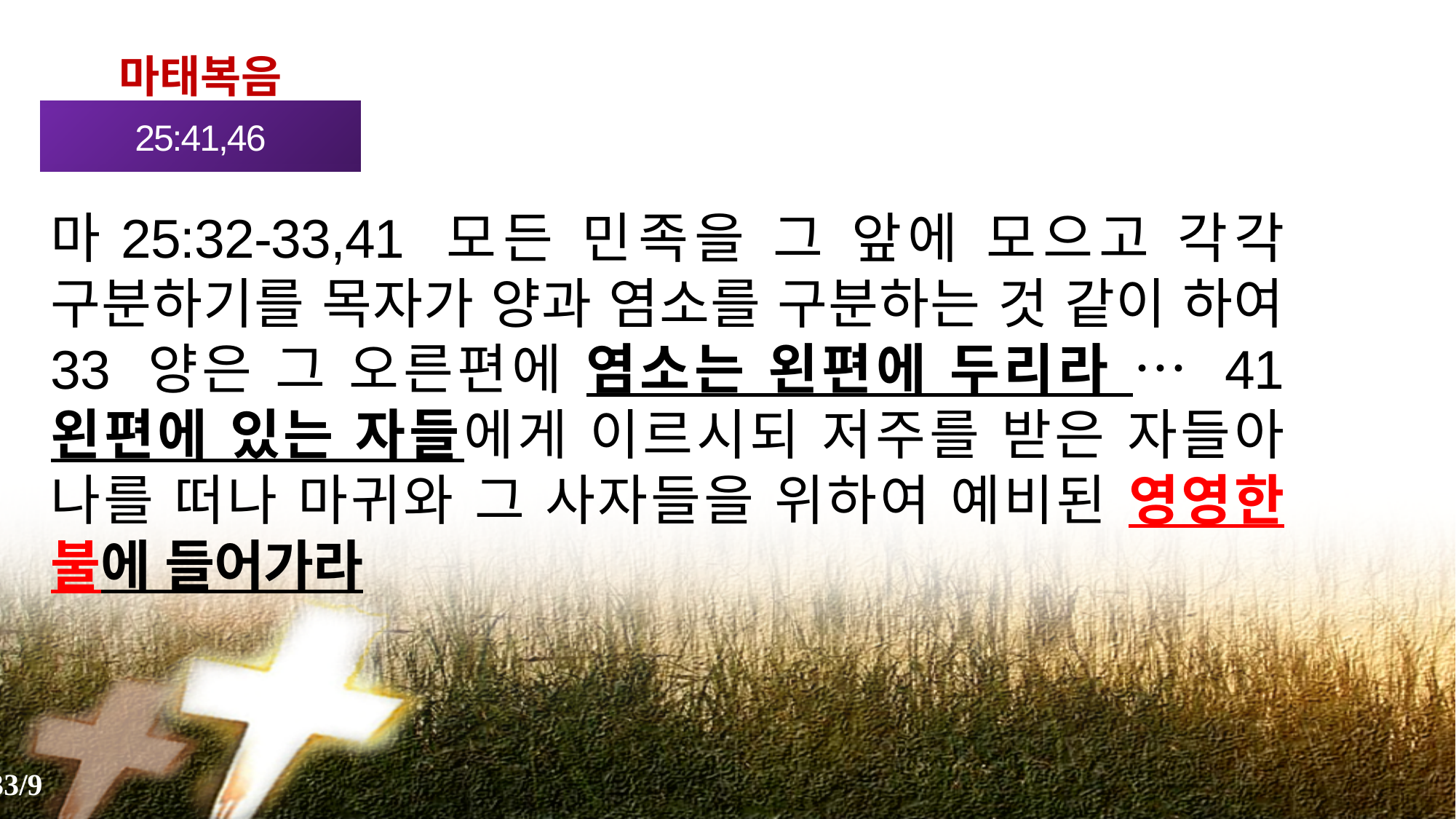

마태복음

25:41,46
마25:32-33,41 모든 민족을 그 앞에 모으고 각각 구분하기를 목자가 양과 염소를 구분하는 것 같이 하여 33 양은 그 오른편에 염소는 왼편에 두리라 … 41 왼편에 있는 자들에게 이르시되 저주를 받은 자들아 나를 떠나 마귀와 그 사자들을 위하여 예비된 영영한 불에 들어가라